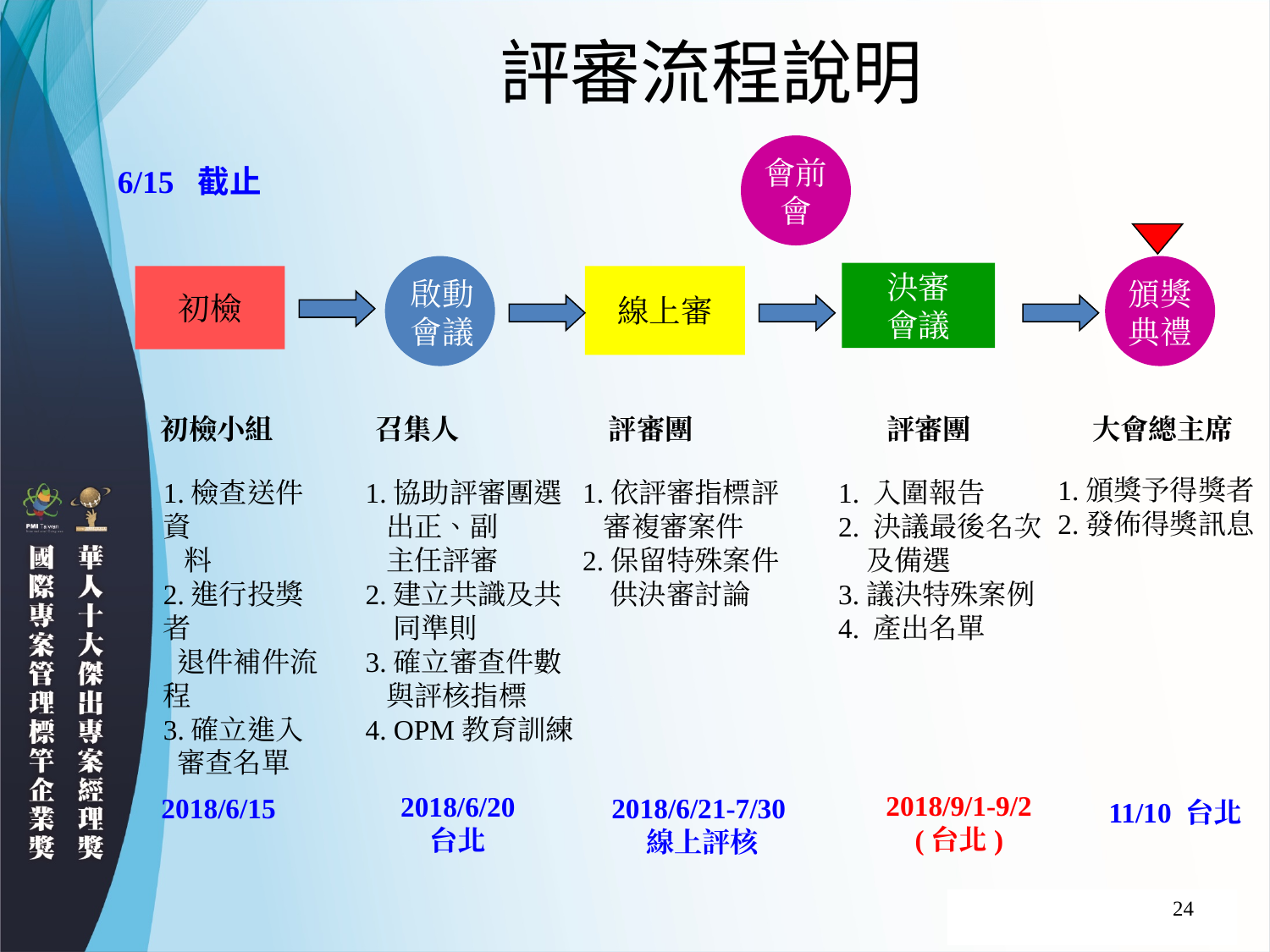

# 評審流程說明

會前會
6/15  截止

啟動
會議
頒獎
典禮
決審
會議
初檢
線上審

初檢小組
召集人
評審團
評審團
大會總主席
1.頒獎予得獎者
2.發佈得獎訊息

1.檢查送件資
  料
2.進行投獎者
  退件補件流程
3.確立進入
  審查名單
1.協助評審團選
   出正、副
   主任評審
2.建立共識及共
   同準則
3.確立審查件數
   與評核指標
4. OPM教育訓練
1.依評審指標評
   審複審案件
2.保留特殊案件
   供決審討論

1. 入圍報告
2. 決議最後名次
    及備選
3.議決特殊案例
4. 產出名單

2018/9/1-9/2
(台北)
2018/6/20
台北

2018/6/15

2018/6/21-7/30
線上評核
11/10 台北
24